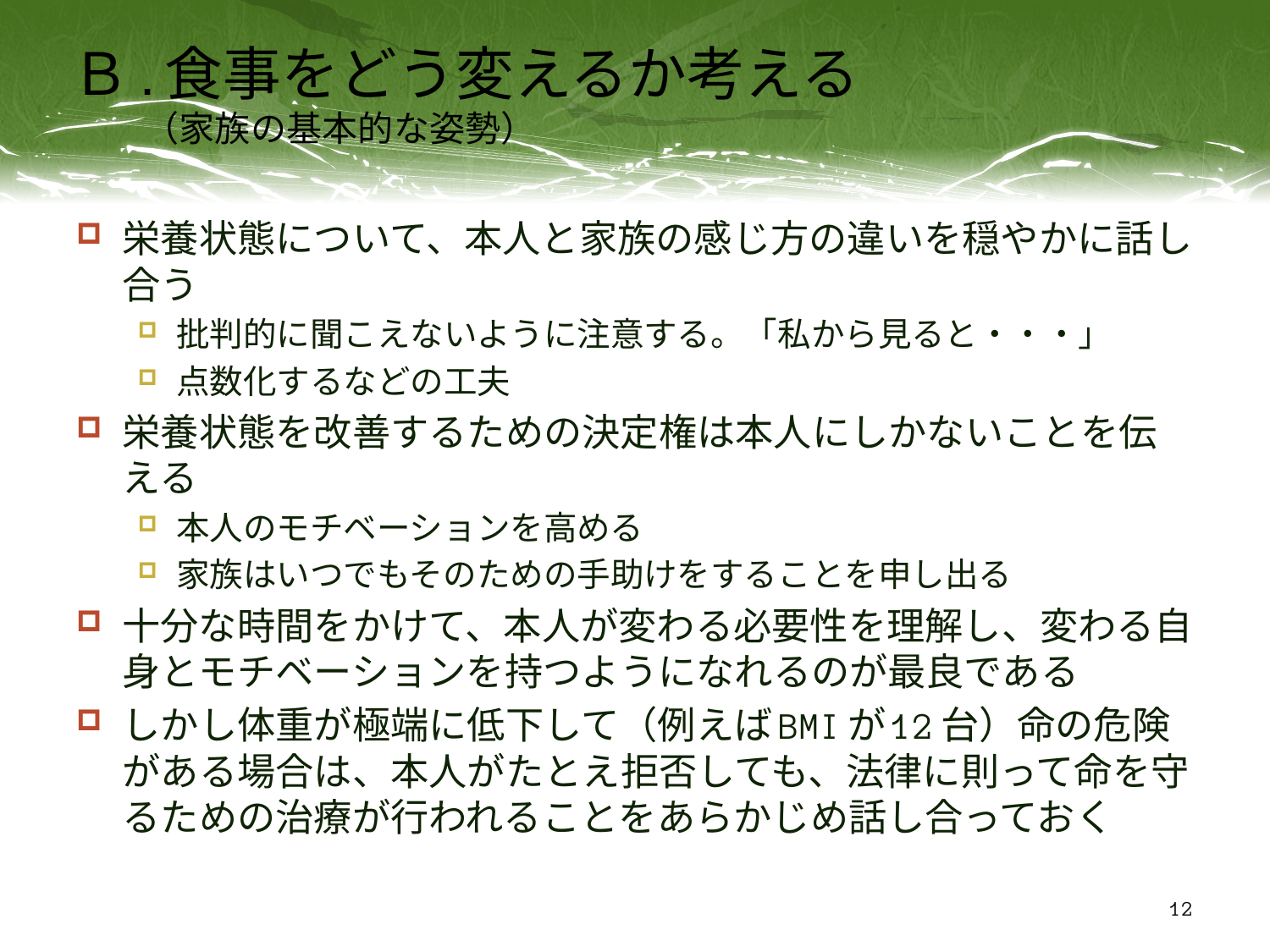

# Ｂ.食事をどう変えるか考える 　　（家族の基本的な姿勢）
栄養状態について、本人と家族の感じ方の違いを穏やかに話し合う
批判的に聞こえないように注意する。「私から見ると・・・」
点数化するなどの工夫
栄養状態を改善するための決定権は本人にしかないことを伝える
本人のモチベーションを高める
家族はいつでもそのための手助けをすることを申し出る
十分な時間をかけて、本人が変わる必要性を理解し、変わる自身とモチベーションを持つようになれるのが最良である
しかし体重が極端に低下して（例えばBMIが12台）命の危険がある場合は、本人がたとえ拒否しても、法律に則って命を守るための治療が行われることをあらかじめ話し合っておく
12